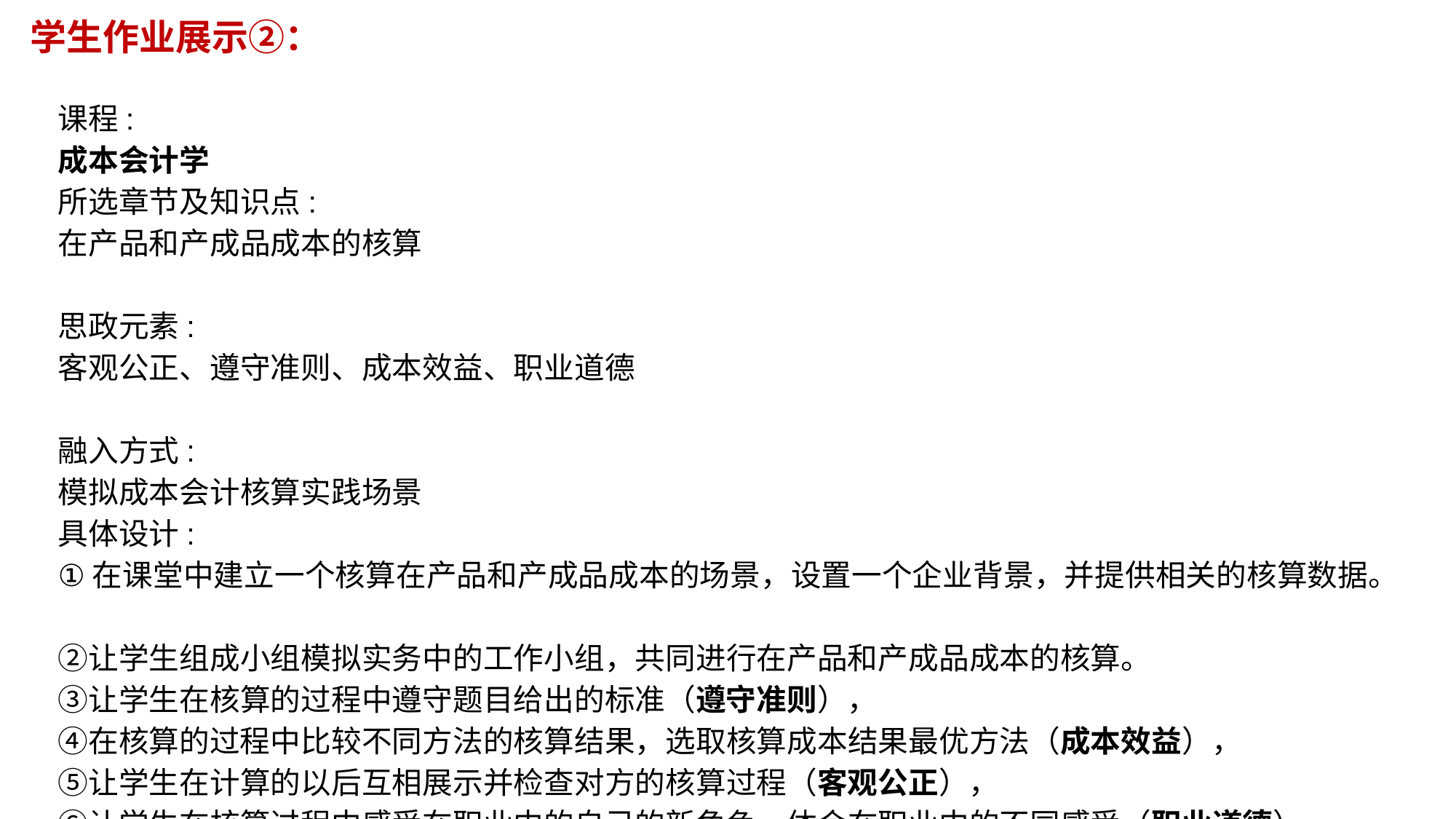

学生作业展示②：
课程:
成本会计学
所选章节及知识点:
在产品和产成品成本的核算
思政元素:
客观公正、遵守准则、成本效益、职业道德
融入方式:
模拟成本会计核算实践场景
具体设计:
①在课堂中建立一个核算在产品和产成品成本的场景，设置一个企业背景，并提供相关的核算数据。
②让学生组成小组模拟实务中的工作小组，共同进行在产品和产成品成本的核算。
③让学生在核算的过程中遵守题目给出的标准（遵守准则），
④在核算的过程中比较不同方法的核算结果，选取核算成本结果最优方法（成本效益），
⑤让学生在计算的以后互相展示并检查对方的核算过程（客观公正），
⑥让学生在核算过程中感受在职业中的自己的新角色，体会在职业中的不同感受（职业道德）。